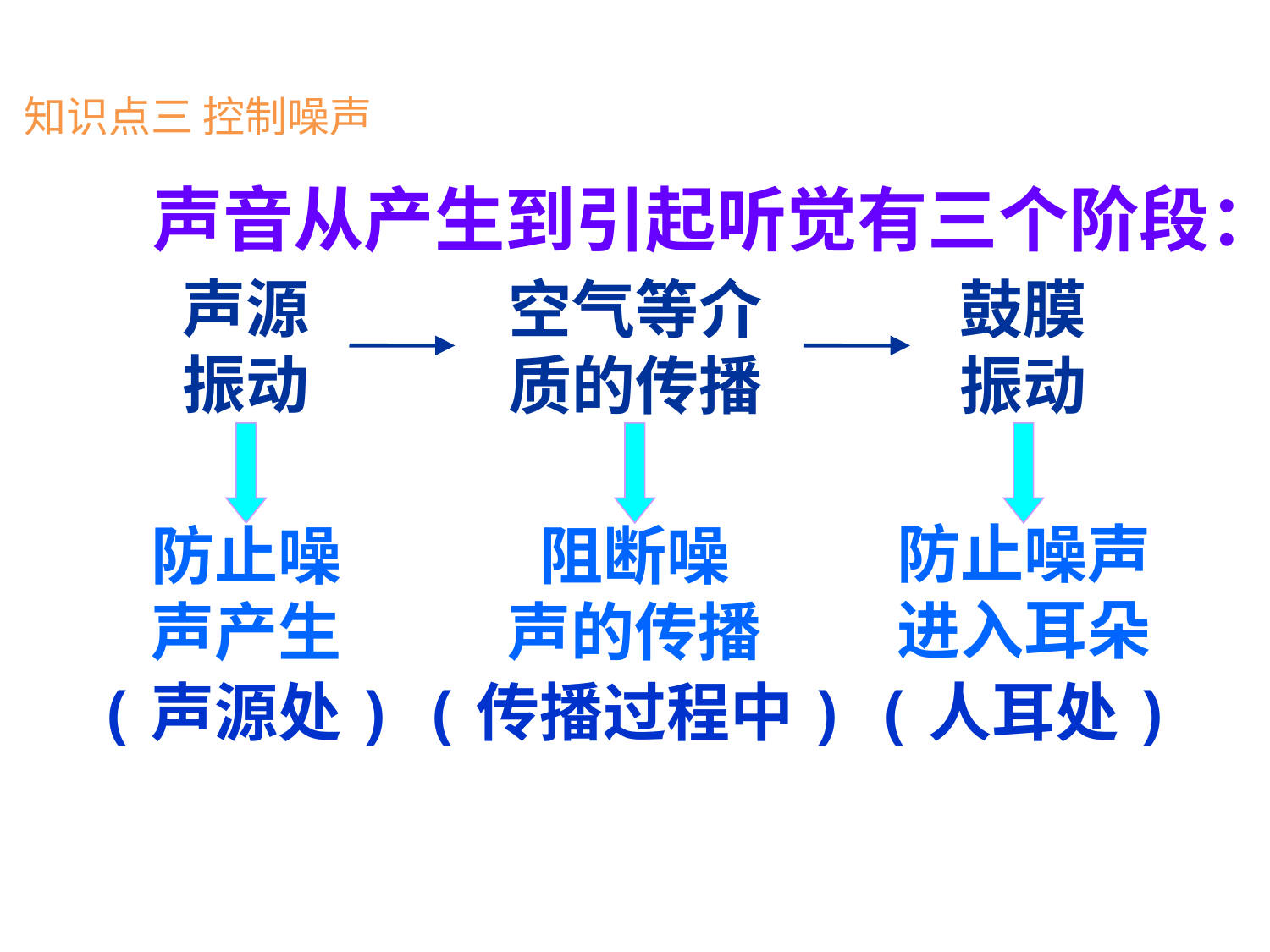

知识点三 控制噪声
声音从产生到引起听觉有三个阶段：
声源
振动
空气等介
质的传播
鼓膜
振动

防止噪声
进入耳朵
防止噪
声产生
阻断噪
声的传播
(声源处)
(传播过程中)
(人耳处)